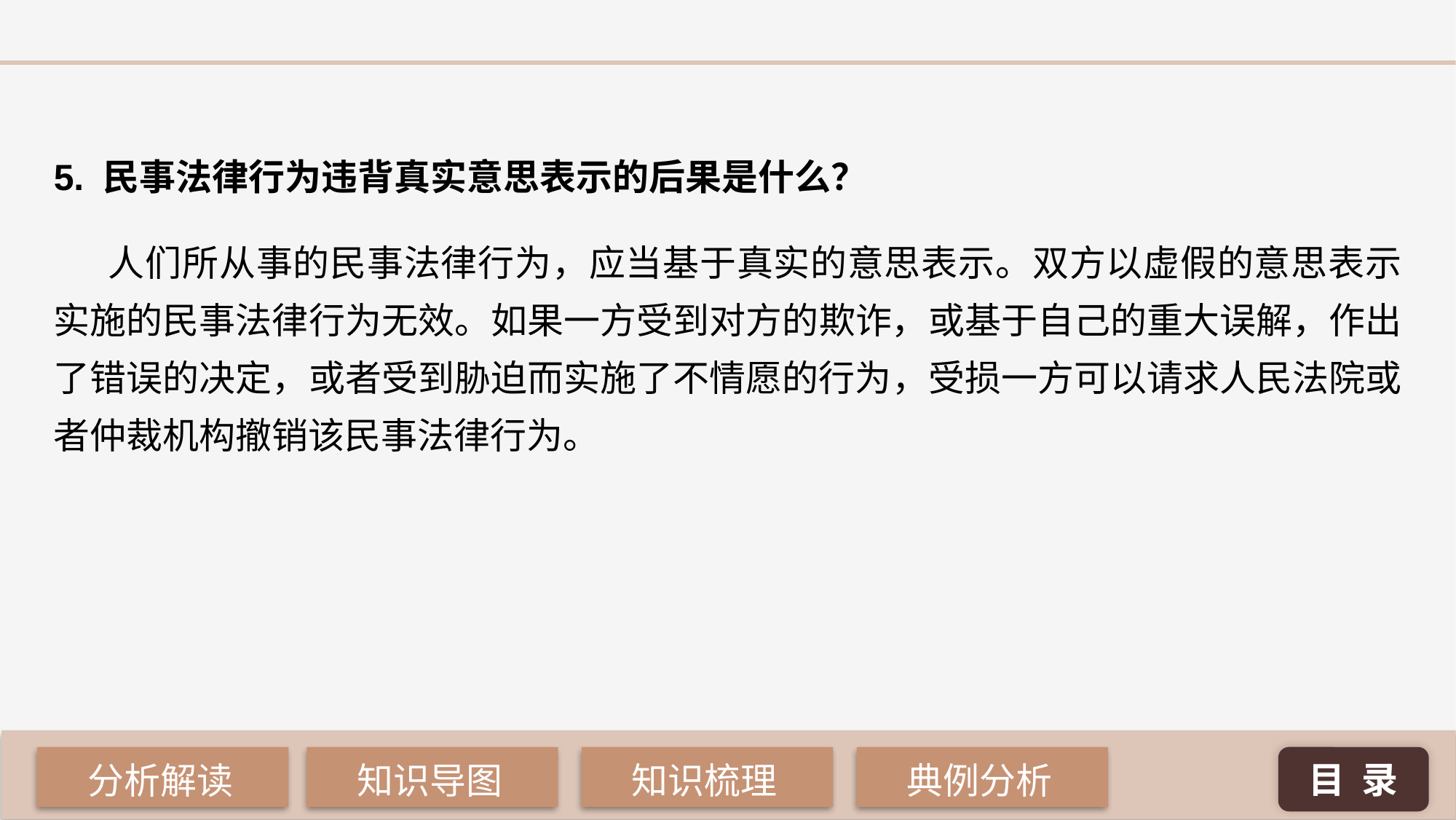

5. 民事法律行为违背真实意思表示的后果是什么？
人们所从事的民事法律行为，应当基于真实的意思表示。双方以虚假的意思表示实施的民事法律行为无效。如果一方受到对方的欺诈，或基于自己的重大误解，作出了错误的决定，或者受到胁迫而实施了不情愿的行为，受损一方可以请求人民法院或者仲裁机构撤销该民事法律行为。